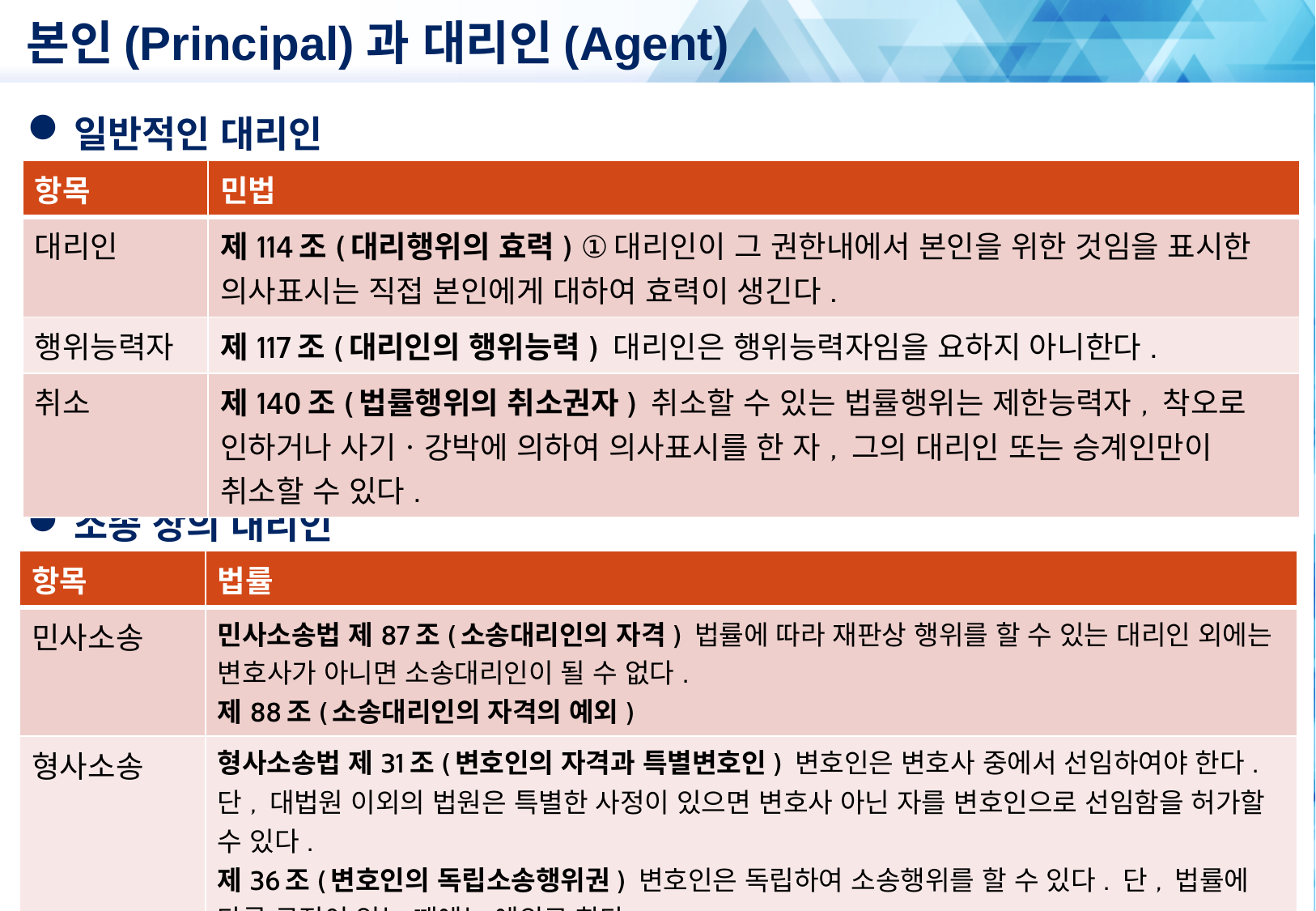

# 본인(Principal)과 대리인(Agent)
일반적인 대리인

소송 상의 대리인
| 항목 | 민법 |
| --- | --- |
| 대리인 | 제114조(대리행위의 효력) ①대리인이 그 권한내에서 본인을 위한 것임을 표시한 의사표시는 직접 본인에게 대하여 효력이 생긴다. |
| 행위능력자 | 제117조(대리인의 행위능력) 대리인은 행위능력자임을 요하지 아니한다. |
| 취소 | 제140조(법률행위의 취소권자) 취소할 수 있는 법률행위는 제한능력자, 착오로 인하거나 사기ㆍ강박에 의하여 의사표시를 한 자, 그의 대리인 또는 승계인만이 취소할 수 있다. |
| 항목 | 법률 |
| --- | --- |
| 민사소송 | 민사소송법 제87조(소송대리인의 자격) 법률에 따라 재판상 행위를 할 수 있는 대리인 외에는 변호사가 아니면 소송대리인이 될 수 없다. 제88조(소송대리인의 자격의 예외) |
| 형사소송 | 형사소송법 제31조(변호인의 자격과 특별변호인) 변호인은 변호사 중에서 선임하여야 한다. 단, 대법원 이외의 법원은 특별한 사정이 있으면 변호사 아닌 자를 변호인으로 선임함을 허가할 수 있다. 제36조(변호인의 독립소송행위권) 변호인은 독립하여 소송행위를 할 수 있다. 단, 법률에 다른 규정이 있는 때에는 예외로 한다. |